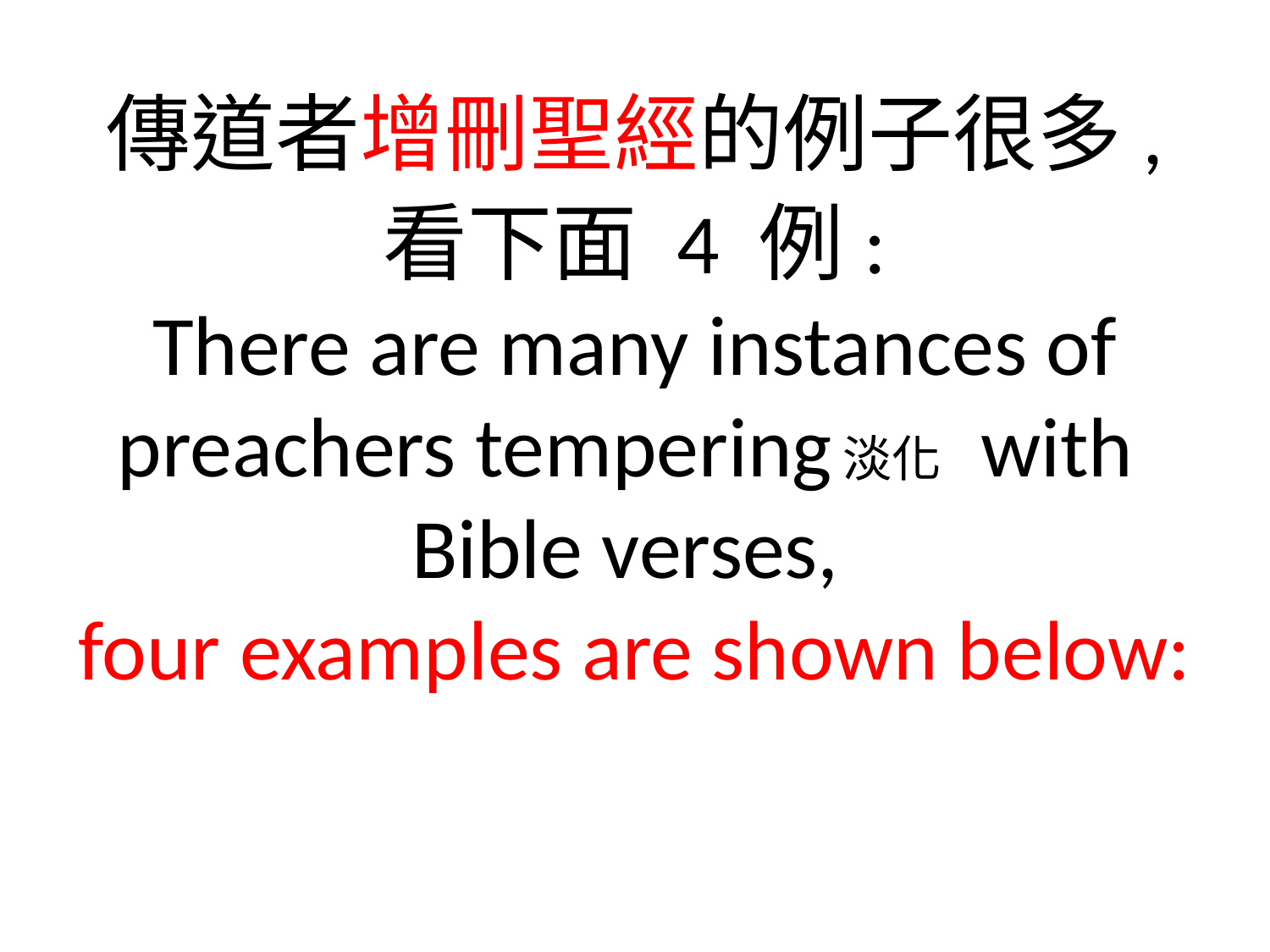

傳道者增刪聖經的例子很多,
看下面 4 例:
There are many instances of preachers tempering 淡化 with
Bible verses,
four examples are shown below: